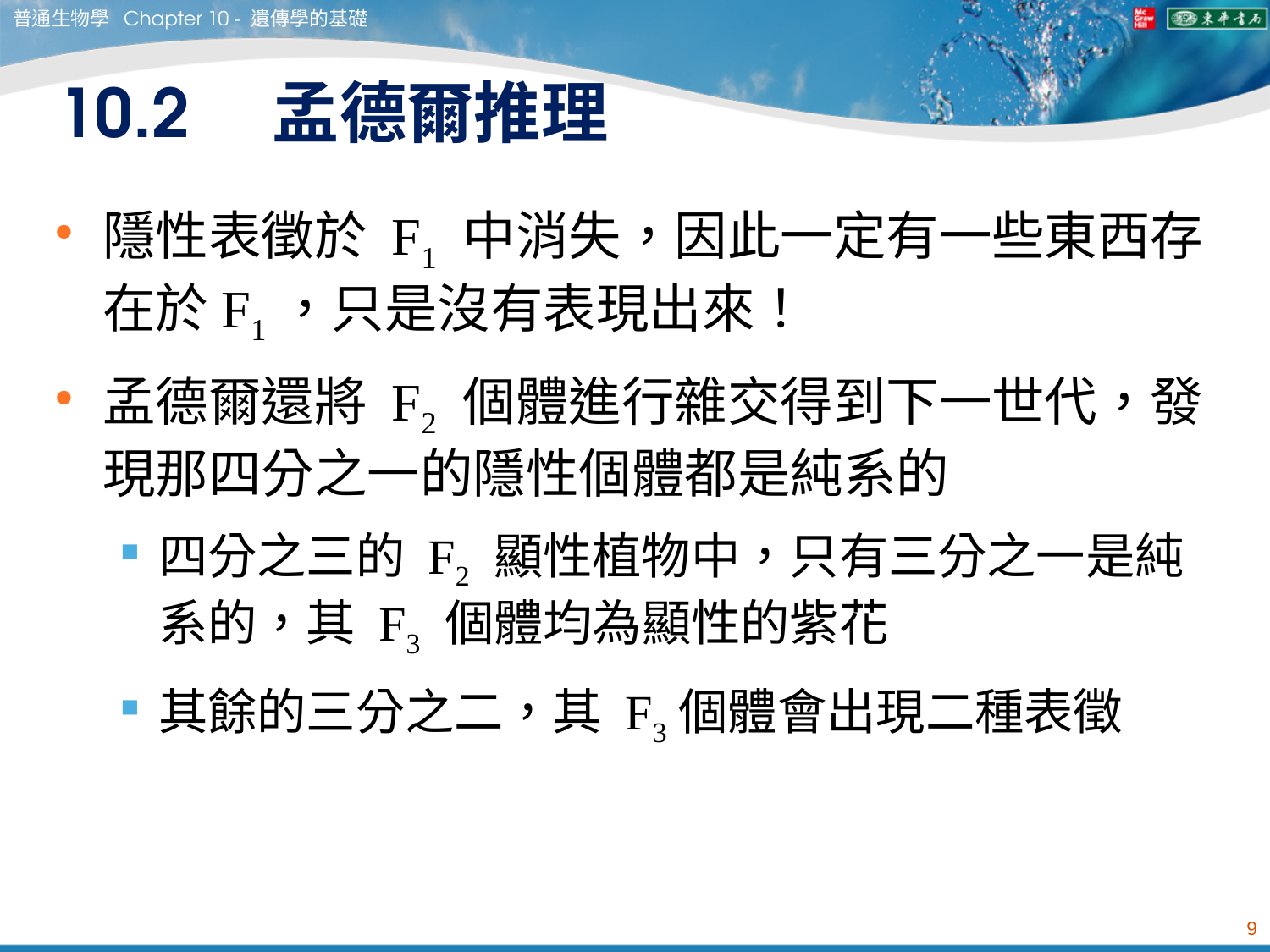

普通生物學  Chapter 10 - 遺傳學的基礎
# 10.2　孟德爾推理
隱性表徵於 F1 中消失，因此一定有一些東西存在於F1，只是沒有表現出來！
孟德爾還將 F2 個體進行雜交得到下一世代，發現那四分之一的隱性個體都是純系的
四分之三的 F2 顯性植物中，只有三分之一是純系的，其 F3 個體均為顯性的紫花
其餘的三分之二，其 F3個體會出現二種表徵
9